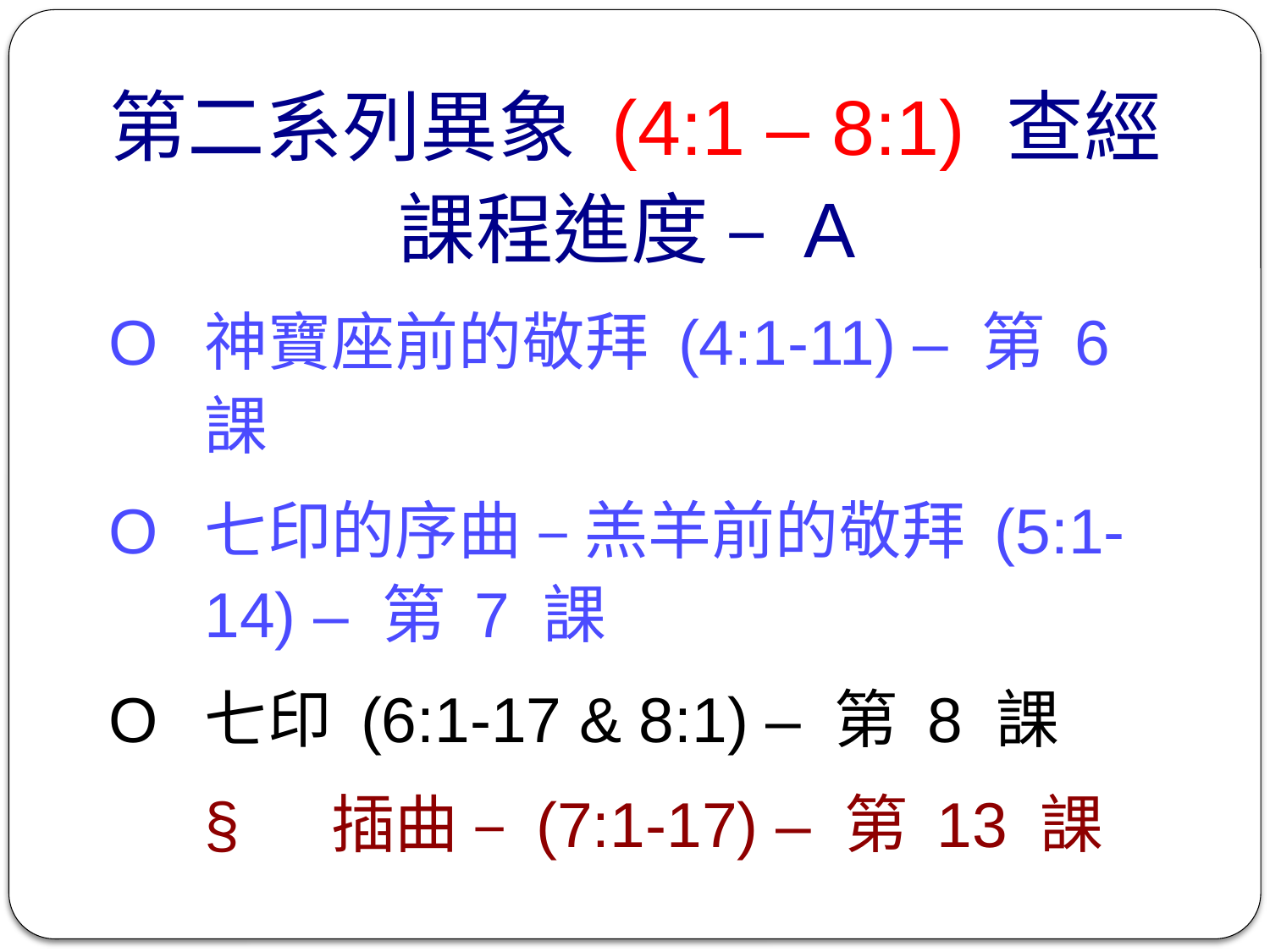

第二系列異象 (4:1 – 8:1) 查經課程進度 – A
O 	神寶座前的敬拜 (4:1-11) – 第 6 課
O 	七印的序曲 – 羔羊前的敬拜 (5:1-14) – 第 7 課
O 	七印 (6:1-17 & 8:1) – 第 8 課
§	插曲 – (7:1-17) – 第 13 課